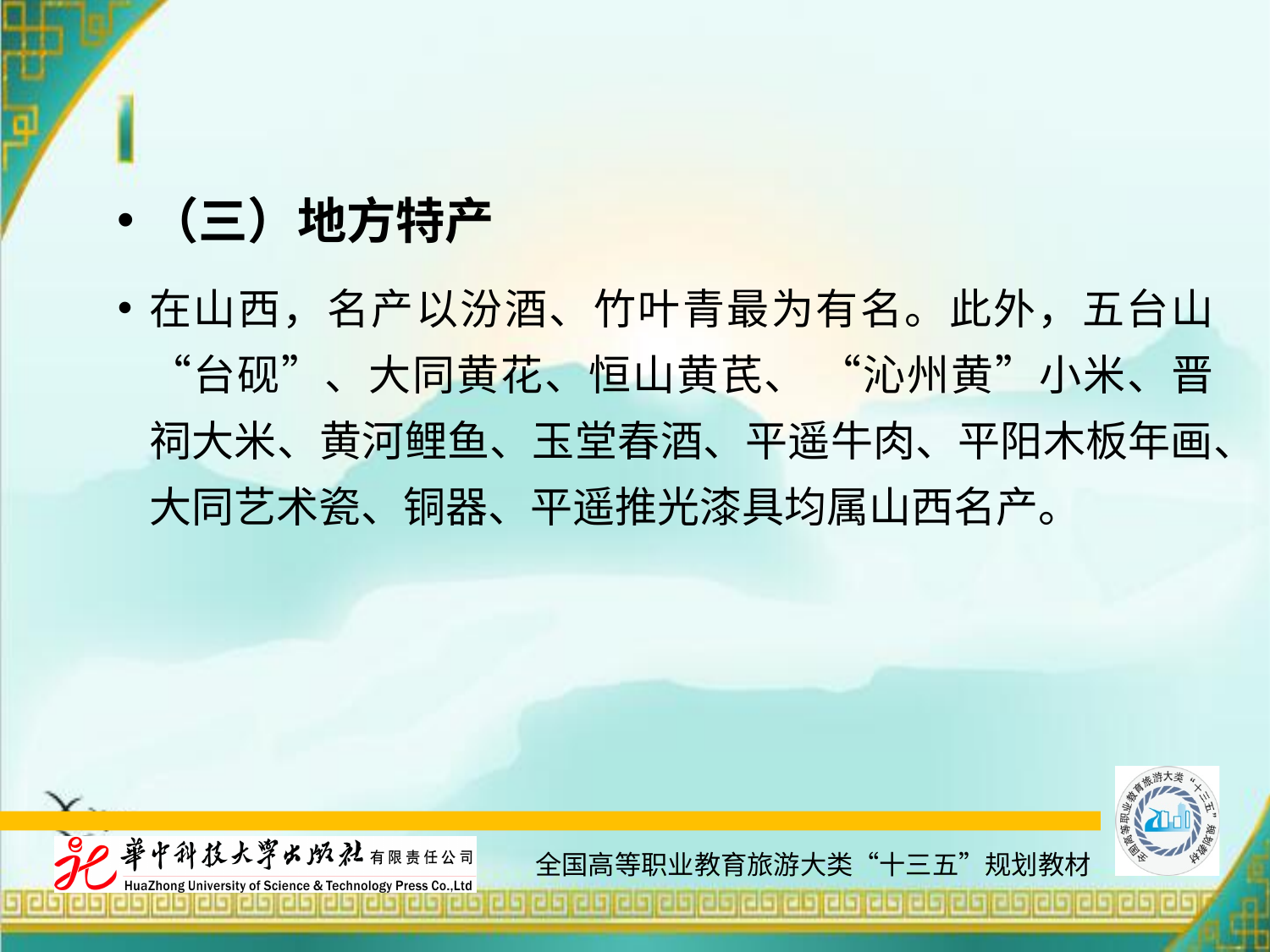

#
（三）地方特产
在山西，名产以汾酒、竹叶青最为有名。此外，五台山“台砚”、大同黄花、恒山黄芪、 “沁州黄”小米、晋祠大米、黄河鲤鱼、玉堂春酒、平遥牛肉、平阳木板年画、大同艺术瓷、铜器、平遥推光漆具均属山西名产。